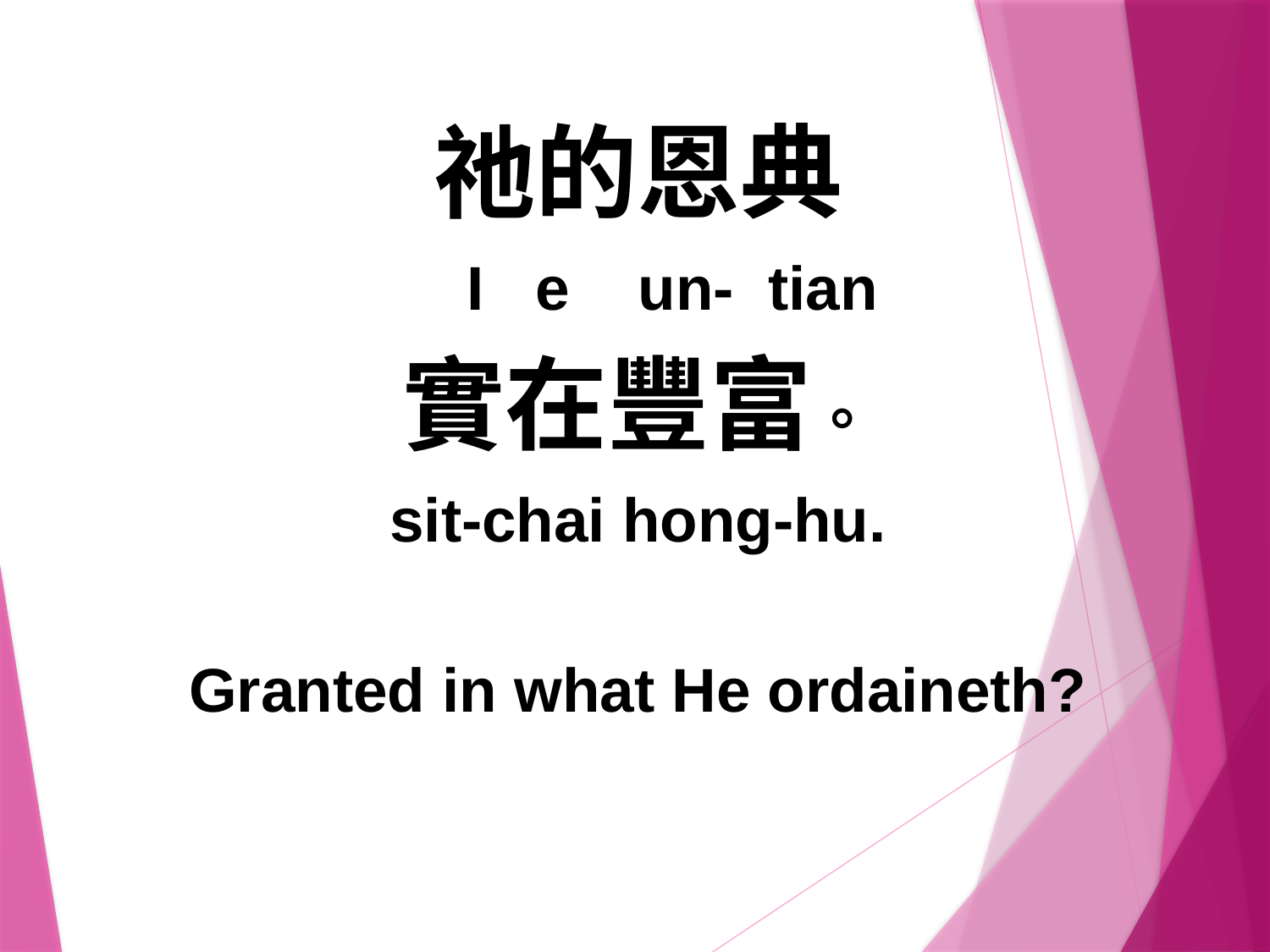

祂的恩典
    I   e    un-  tian
實在豐富。
sit-chai hong-hu.

Granted in what He ordaineth?